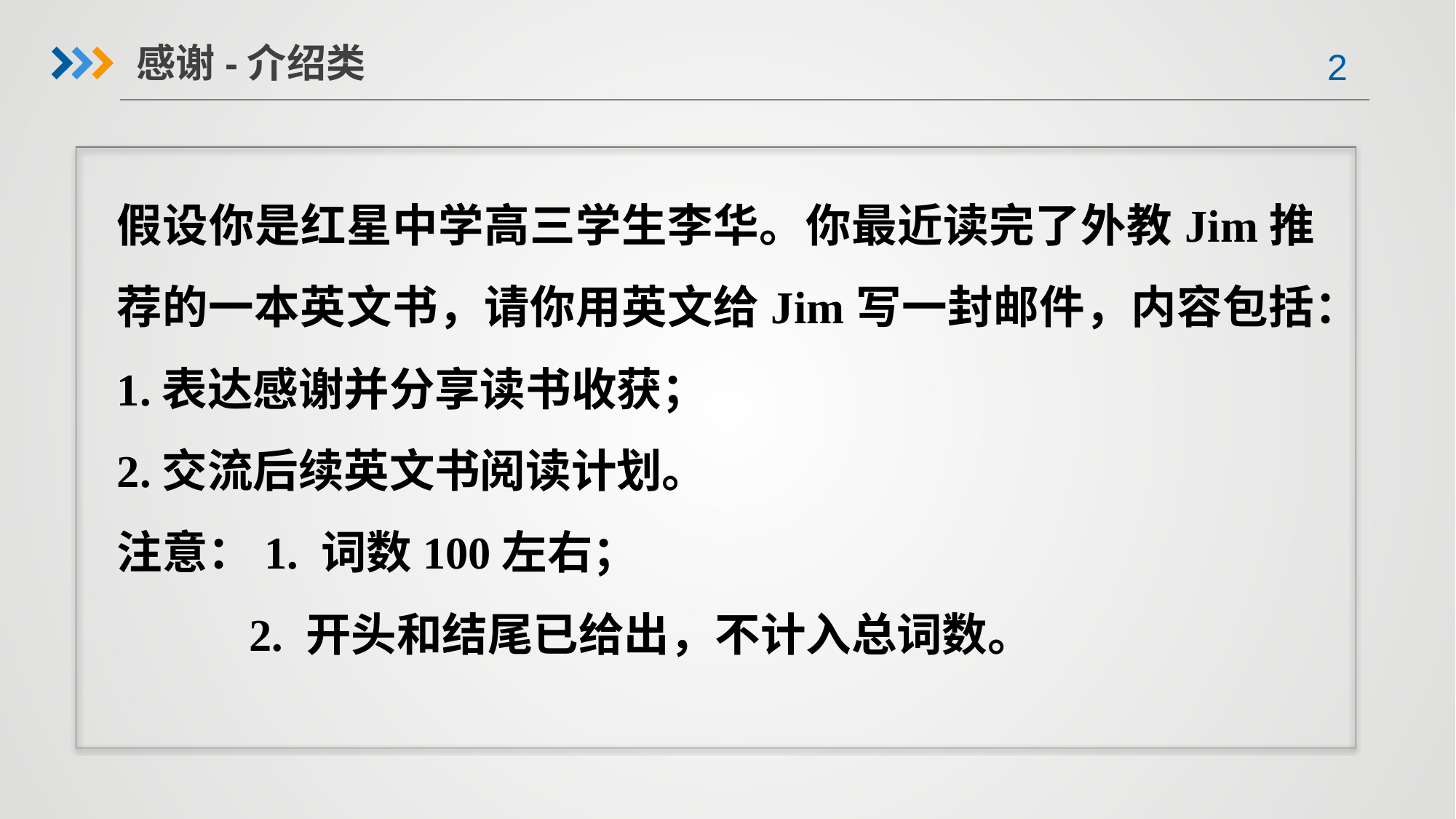

感谢-介绍类

假设你是红星中学高三学生李华。你最近读完了外教Jim推荐的一本英文书，请你用英文给Jim写一封邮件，内容包括：
1.表达感谢并分享读书收获；
2.交流后续英文书阅读计划。
注意：1. 词数100左右；
	  2. 开头和结尾已给出，不计入总词数。